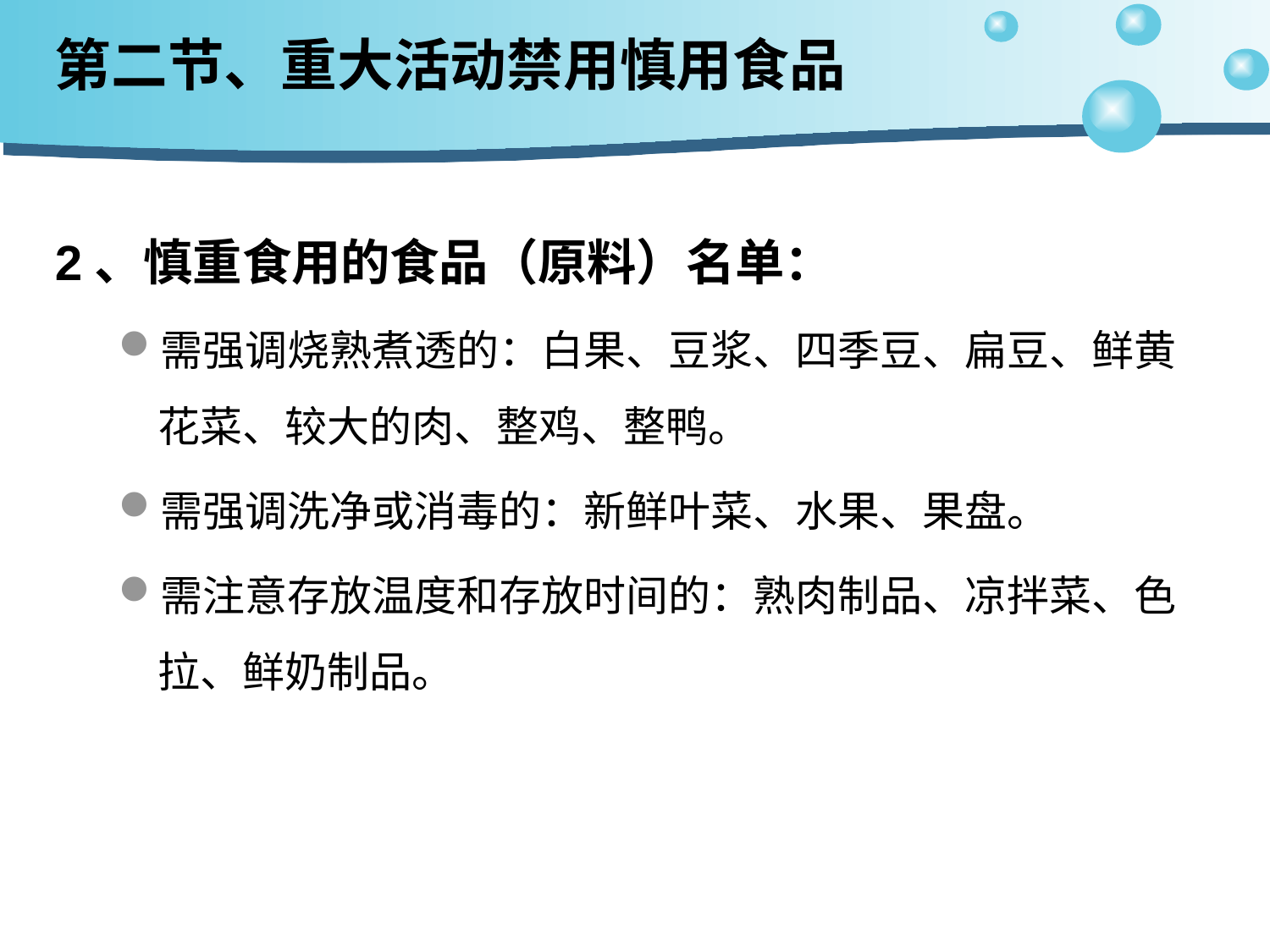

# 第二节、重大活动禁用慎用食品

2、慎重食用的食品（原料）名单：
需强调烧熟煮透的：白果、豆浆、四季豆、扁豆、鲜黄花菜、较大的肉、整鸡、整鸭。
需强调洗净或消毒的：新鲜叶菜、水果、果盘。
需注意存放温度和存放时间的：熟肉制品、凉拌菜、色拉、鲜奶制品。